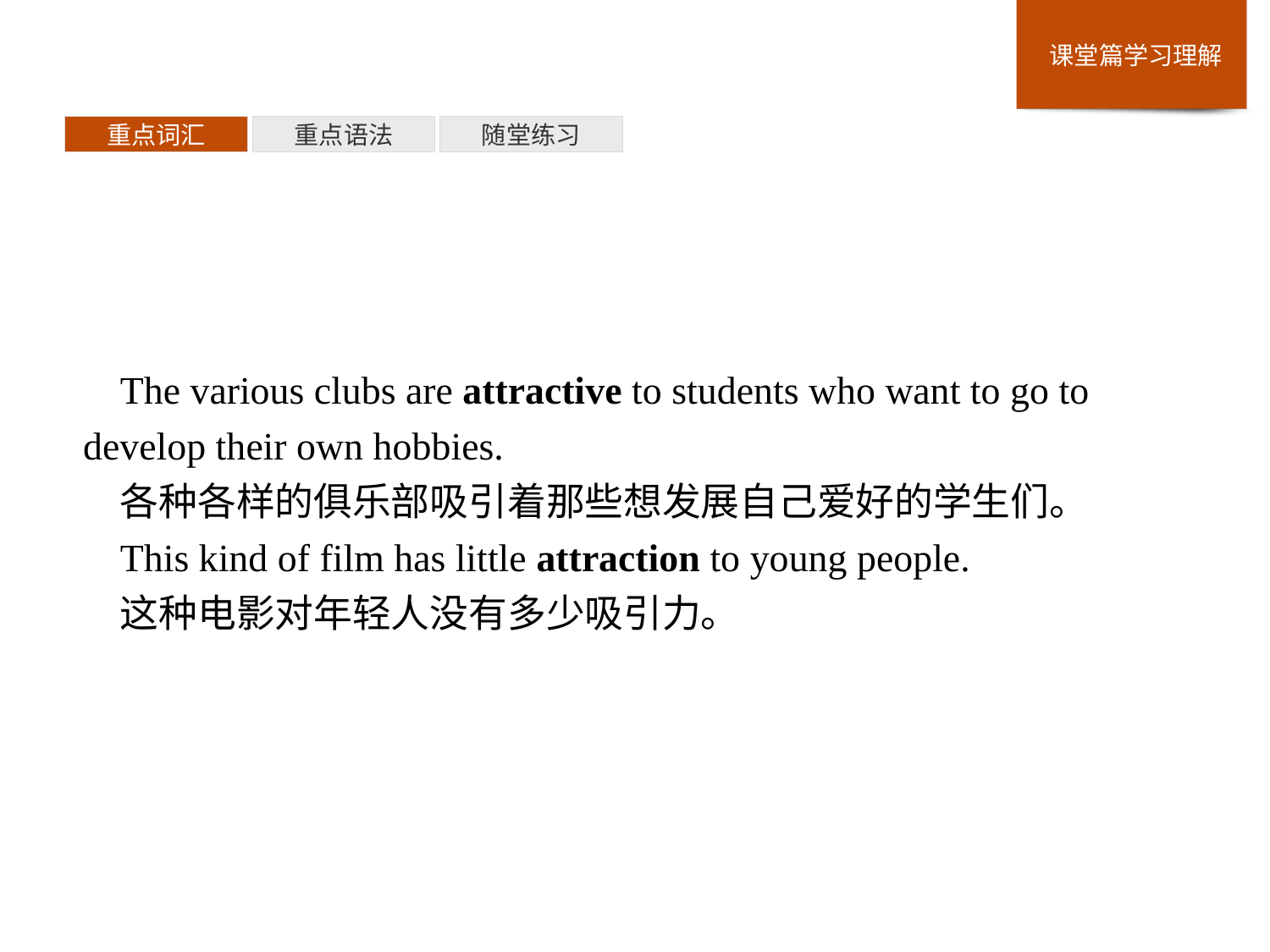

重点词汇
重点语法
随堂练习
The various clubs are attractive to students who want to go to develop their own hobbies.
各种各样的俱乐部吸引着那些想发展自己爱好的学生们。
This kind of film has little attraction to young people.
这种电影对年轻人没有多少吸引力。